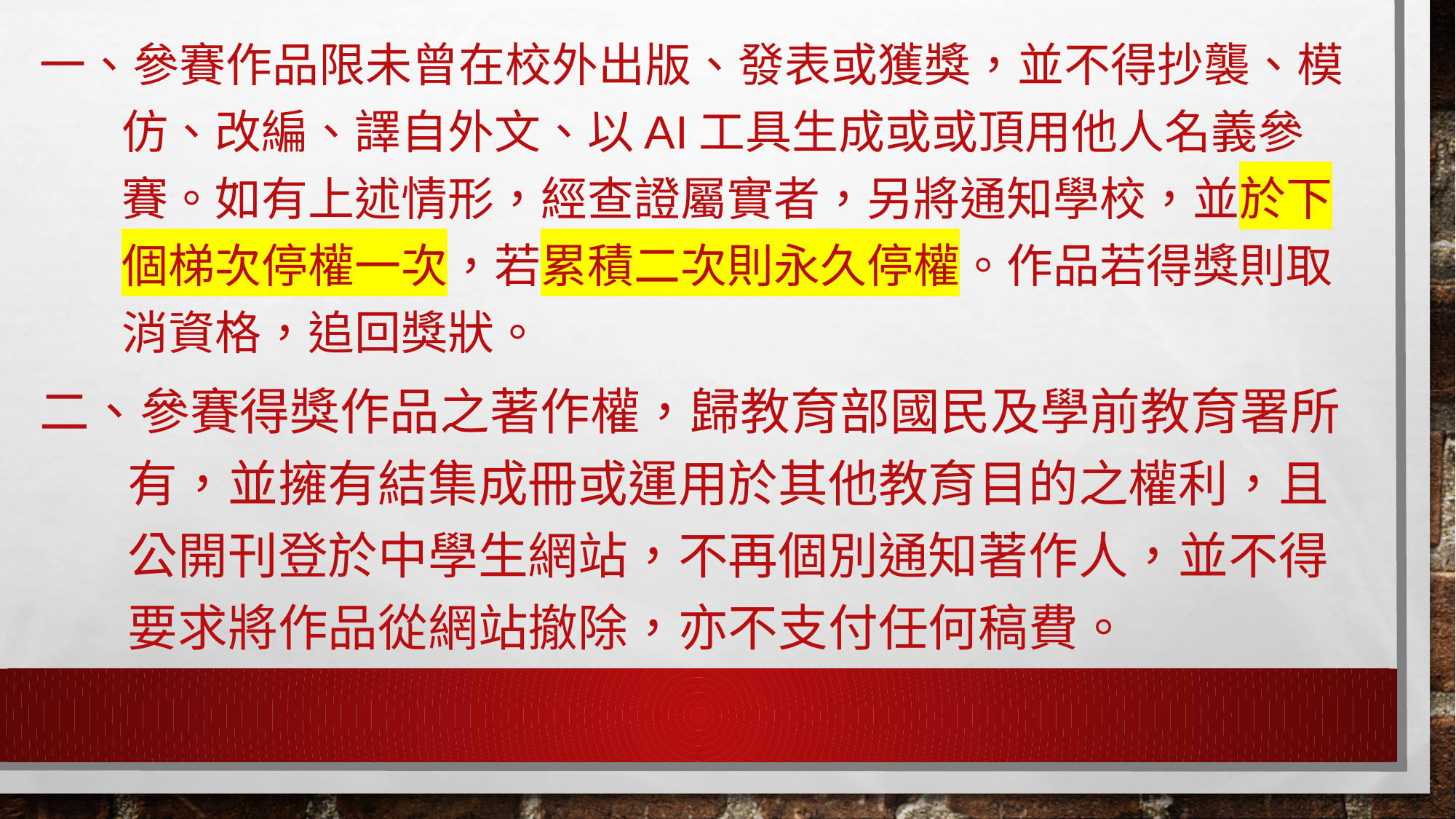

一、參賽作品限未曾在校外出版、發表或獲獎，並不得抄襲、模仿、改編、譯自外文、以ai工具生成或或頂用他人名義參賽。如有上述情形，經查證屬實者，另將通知學校，並於下個梯次停權一次，若累積二次則永久停權。作品若得獎則取消資格，追回獎狀。
二、參賽得獎作品之著作權，歸教育部國民及學前教育署所有，並擁有結集成冊或運用於其他教育目的之權利，且公開刊登於中學生網站，不再個別通知著作人，並不得要求將作品從網站撤除，亦不支付任何稿費。